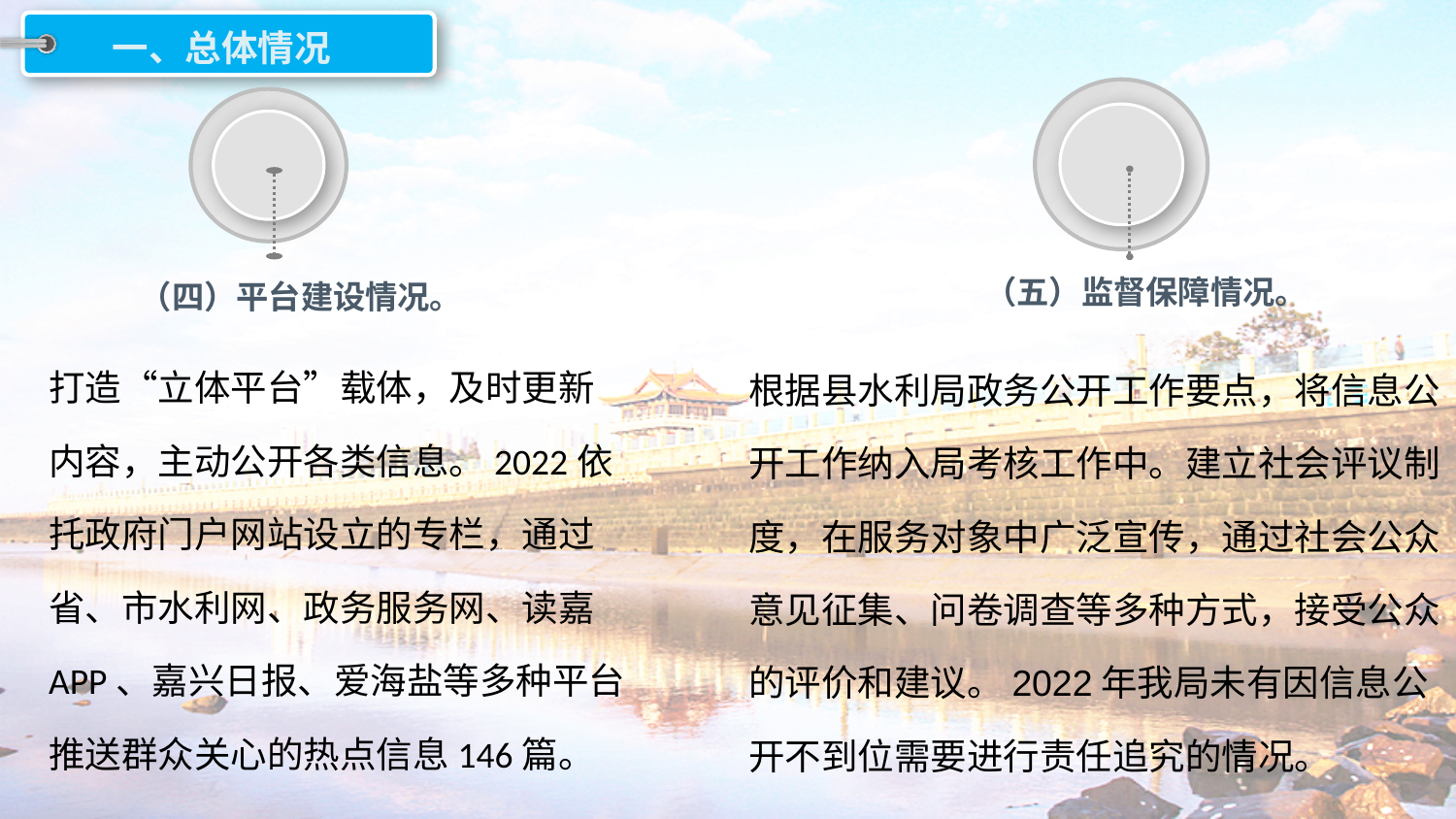

一、总体情况

打造“立体平台”载体，及时更新内容，主动公开各类信息。2022依托政府门户网站设立的专栏，通过省、市水利网、政务服务网、读嘉APP、嘉兴日报、爱海盐等多种平台推送群众关心的热点信息146篇。
（四）平台建设情况。
（五）监督保障情况。
根据县水利局政务公开工作要点，将信息公开工作纳入局考核工作中。建立社会评议制度，在服务对象中广泛宣传，通过社会公众意见征集、问卷调查等多种方式，接受公众的评价和建议。2022年我局未有因信息公开不到位需要进行责任追究的情况。